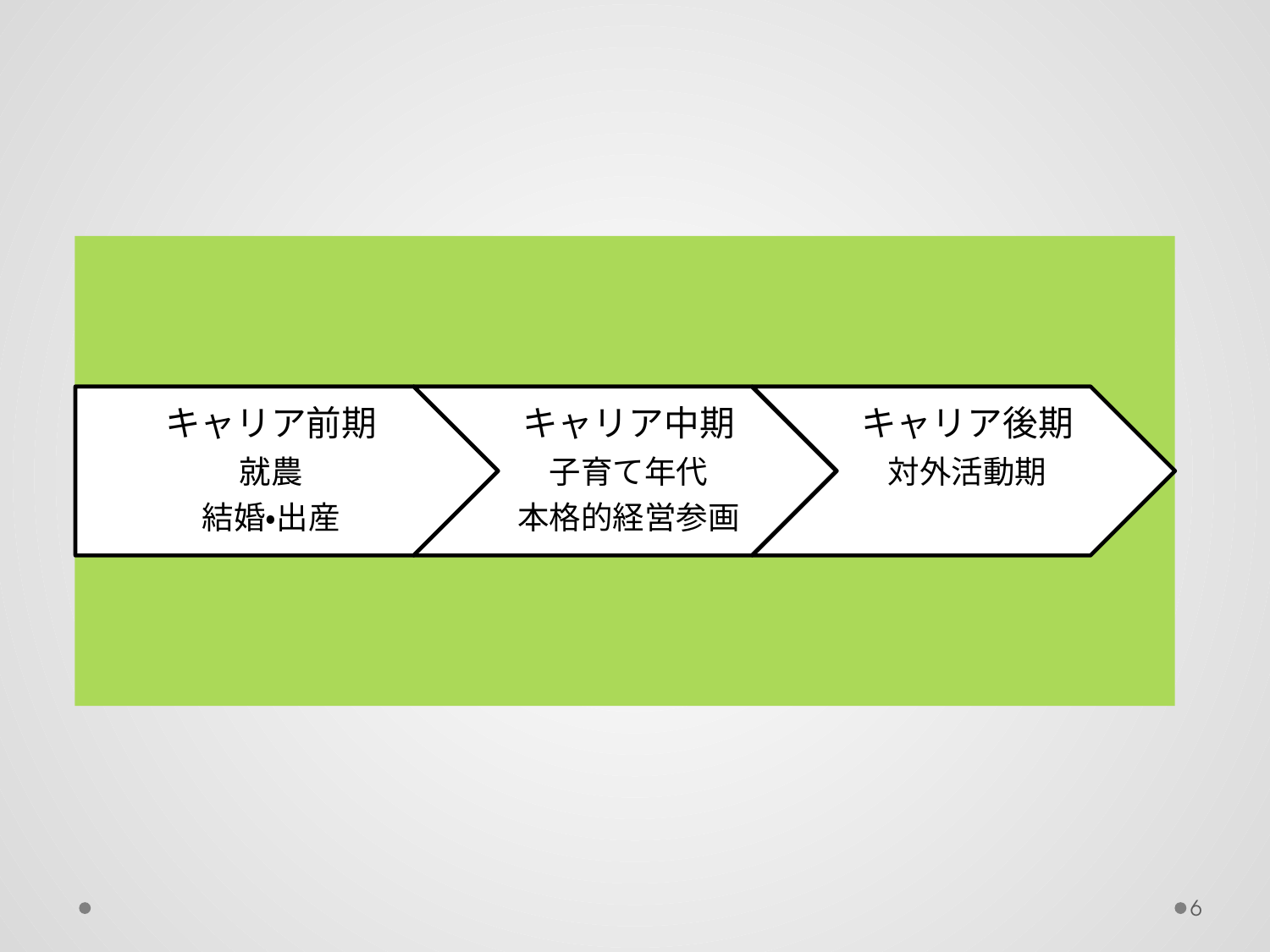

キャリア前期
就農
結婚・出産
キャリア中期
子育て年代
本格的経営参画
キャリア後期
対外活動期

6